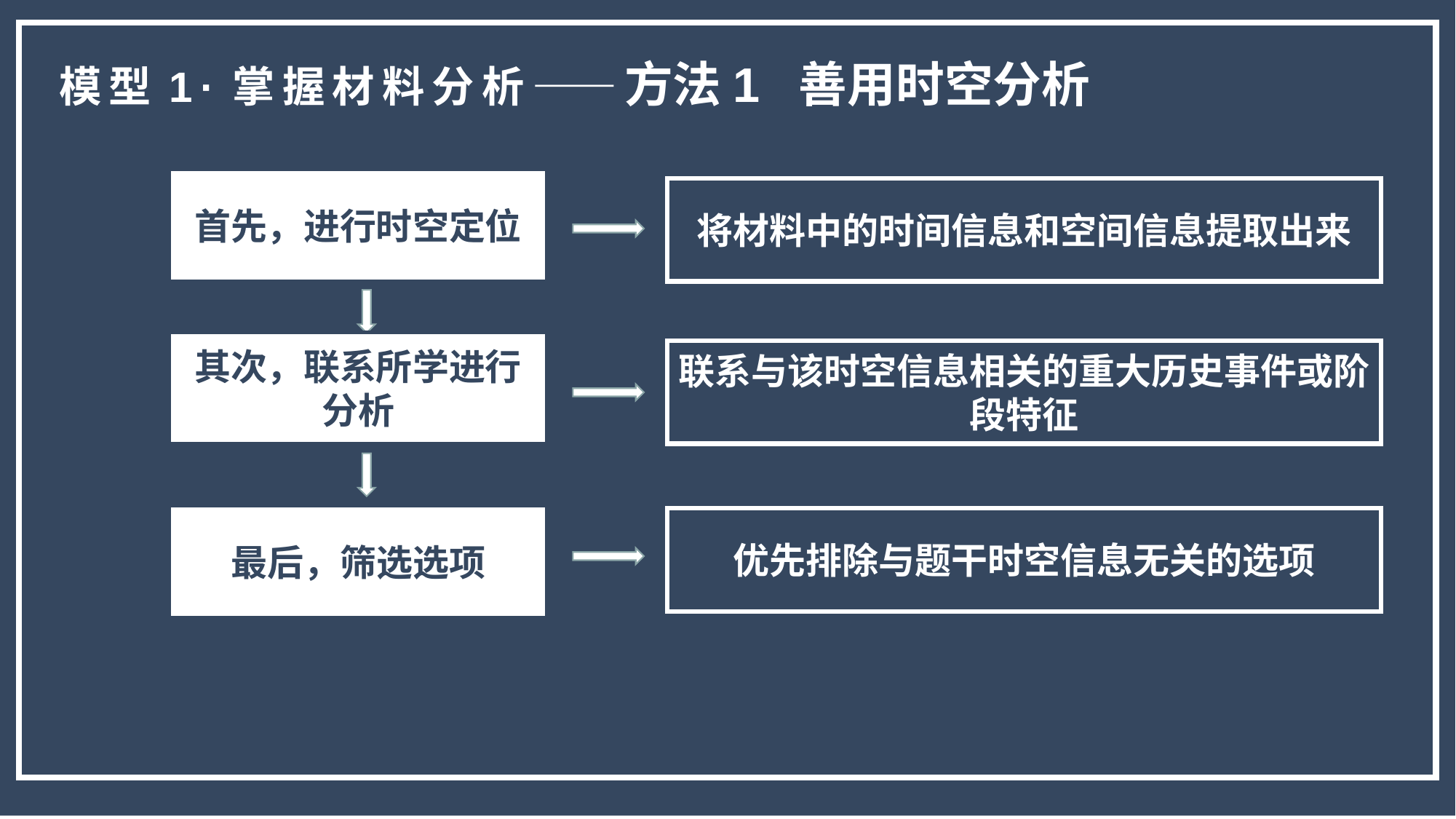

模型1·掌握材料分析——方法1  善用时空分析

首先，进行时空定位
将材料中的时间信息和空间信息提取出来

其次，联系所学进行分析
联系与该时空信息相关的重大历史事件或阶段特征

最后，筛选选项
优先排除与题干时空信息无关的选项